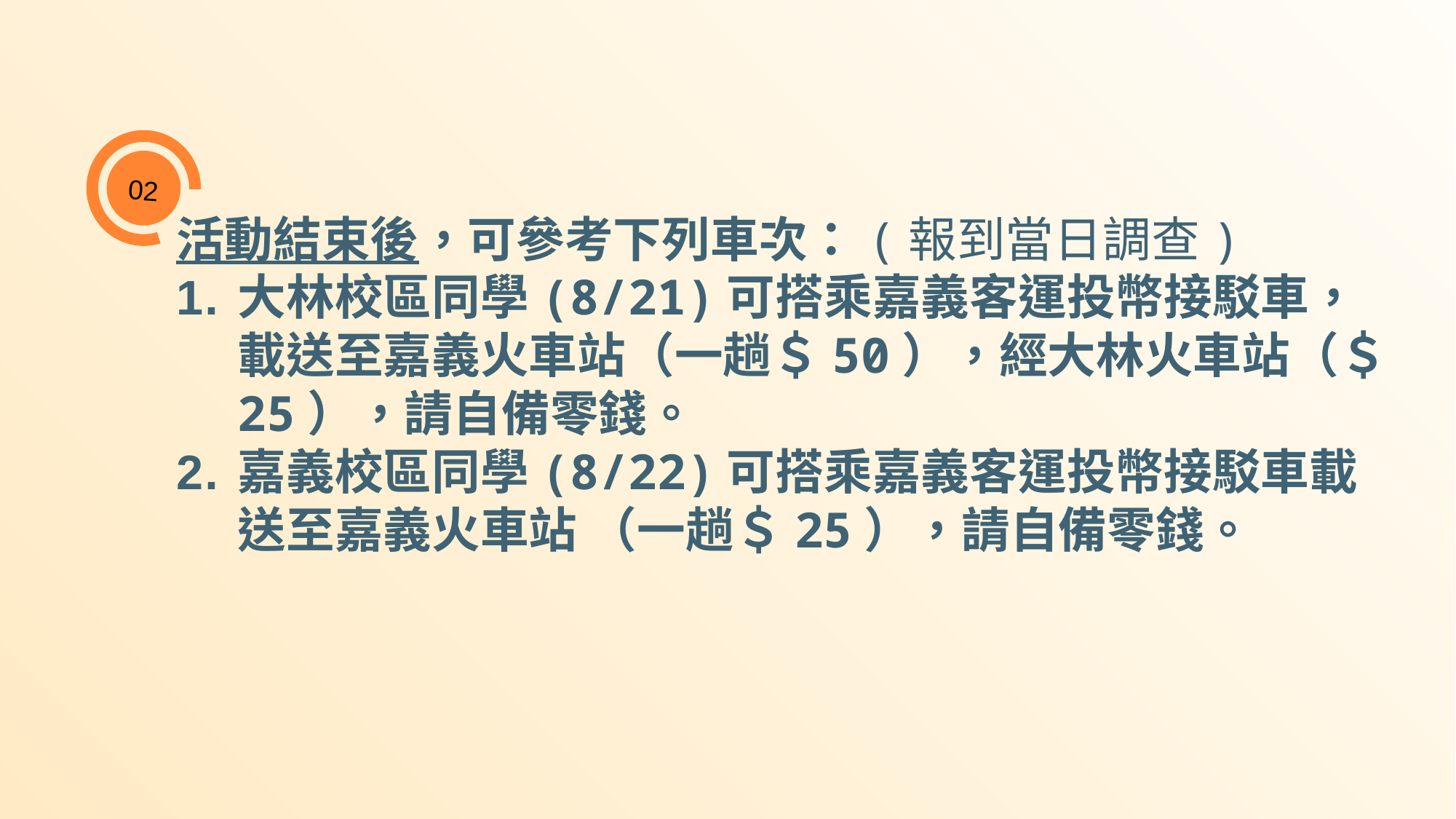

02
活動結束後，可參考下列車次：(報到當日調查)
大林校區同學(8/21)可搭乘嘉義客運投幣接駁車，載送至嘉義火車站（一趟＄50），經大林火車站（＄25），請自備零錢。
嘉義校區同學(8/22)可搭乘嘉義客運投幣接駁車載送至嘉義火車站 （一趟＄25），請自備零錢。